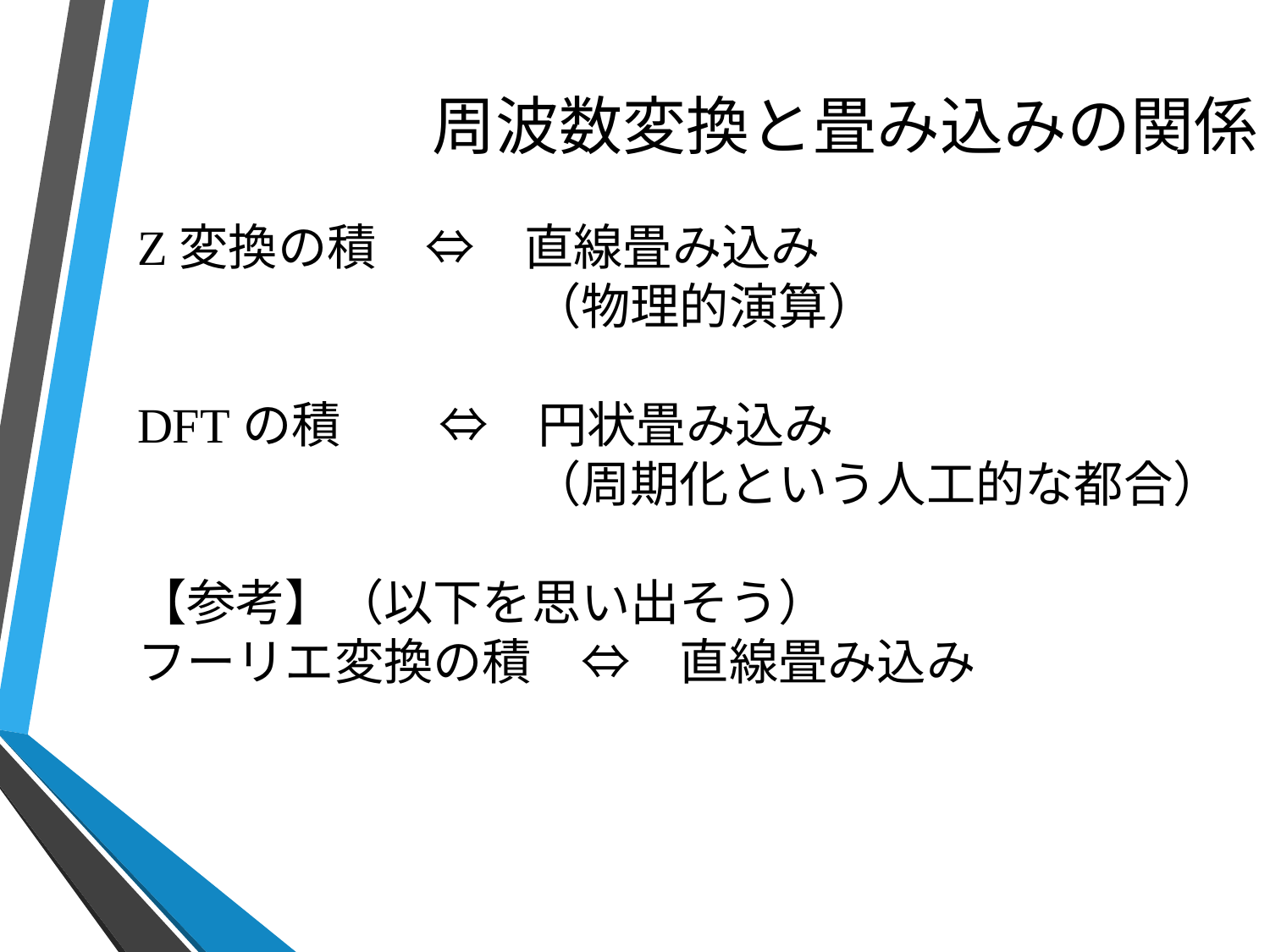

# 周波数変換と畳み込みの関係
Z変換の積　⇔　直線畳み込み
　　　　　　　　（物理的演算）

DFTの積　　⇔　円状畳み込み
　　　　　　　　（周期化という人工的な都合）

【参考】（以下を思い出そう）
フーリエ変換の積　⇔　直線畳み込み